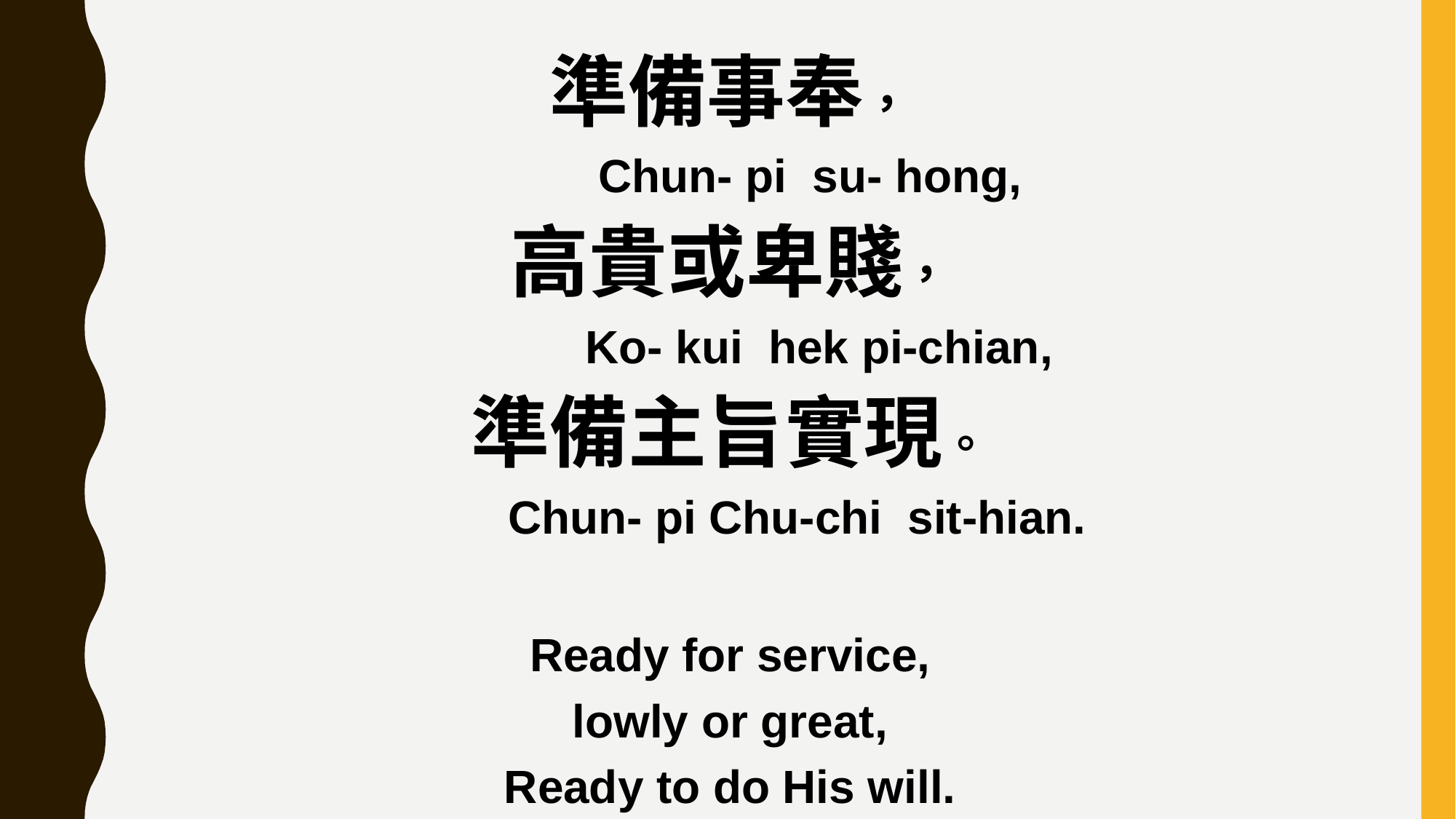

準備事奉，
                               Chun- pi  su- hong,
高貴或卑賤，
                              Ko- kui  hek pi-chian,
準備主旨實現。
                        Chun- pi Chu-chi  sit-hian.

Ready for service,
lowly or great,
Ready to do His will.